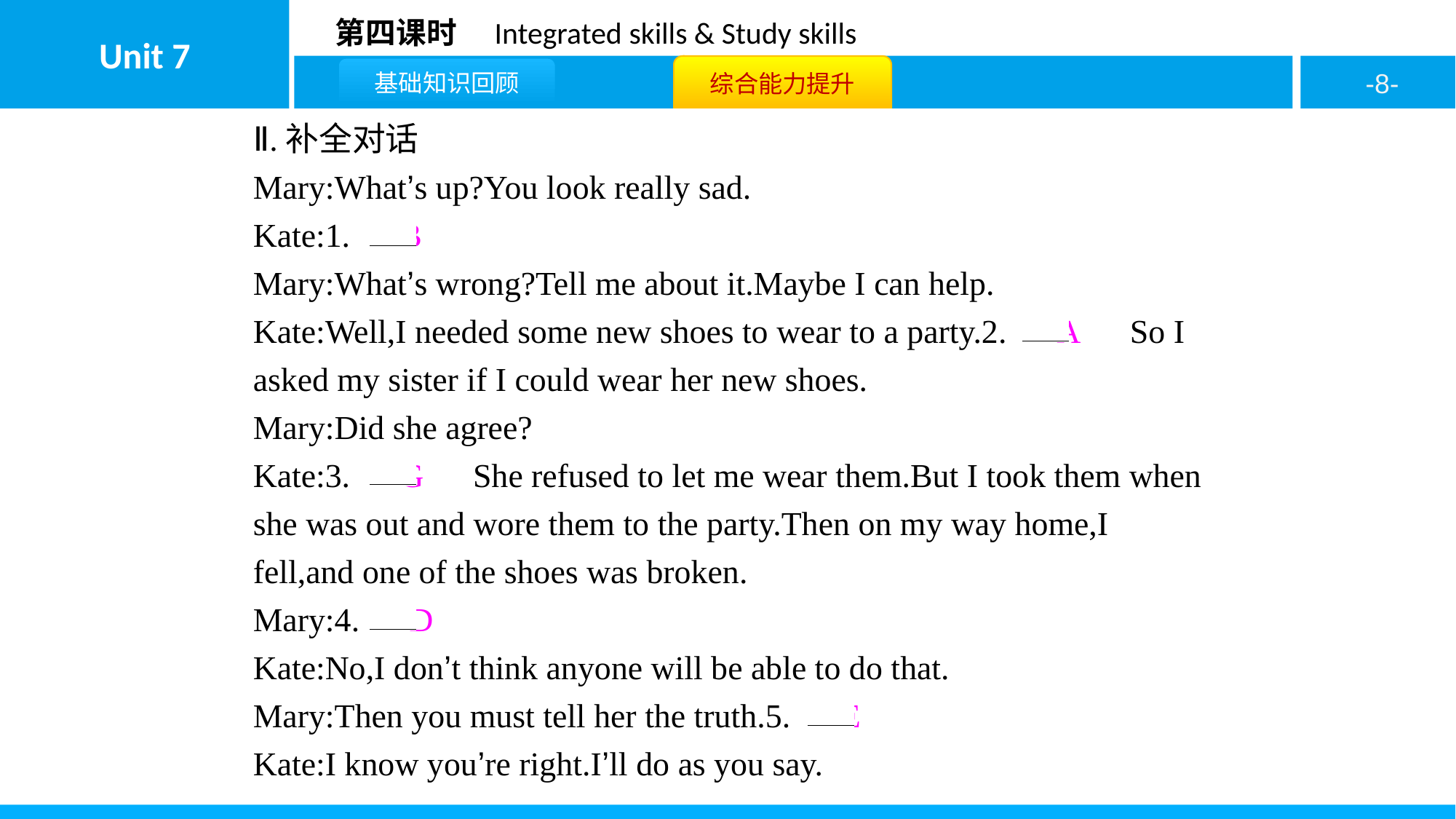

Ⅱ.补全对话
Mary:What’s up?You look really sad.
Kate:1.　B
Mary:What’s wrong?Tell me about it.Maybe I can help.
Kate:Well,I needed some new shoes to wear to a party.2.　A　So I asked my sister if I could wear her new shoes.
Mary:Did she agree?
Kate:3.　G　She refused to let me wear them.But I took them when she was out and wore them to the party.Then on my way home,I fell,and one of the shoes was broken.
Mary:4.　D
Kate:No,I don’t think anyone will be able to do that.
Mary:Then you must tell her the truth.5.　E
Kate:I know you’re right.I’ll do as you say.